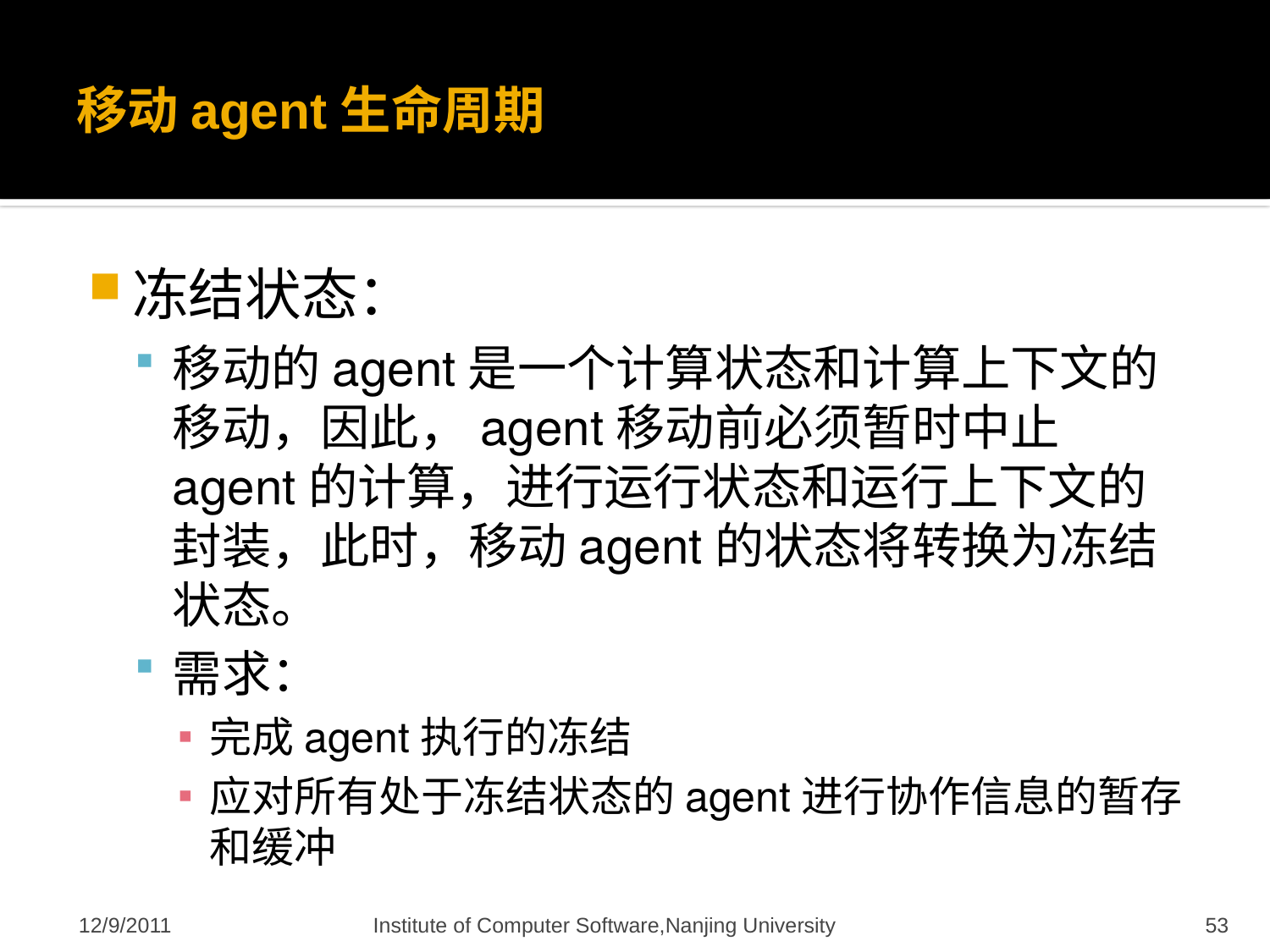

# 移动agent生命周期
冻结状态：
移动的agent是一个计算状态和计算上下文的移动，因此，agent移动前必须暂时中止agent的计算，进行运行状态和运行上下文的封装，此时，移动agent的状态将转换为冻结状态。
需求：
完成agent执行的冻结
应对所有处于冻结状态的agent进行协作信息的暂存和缓冲
12/9/2011
Institute of Computer Software,Nanjing University
53